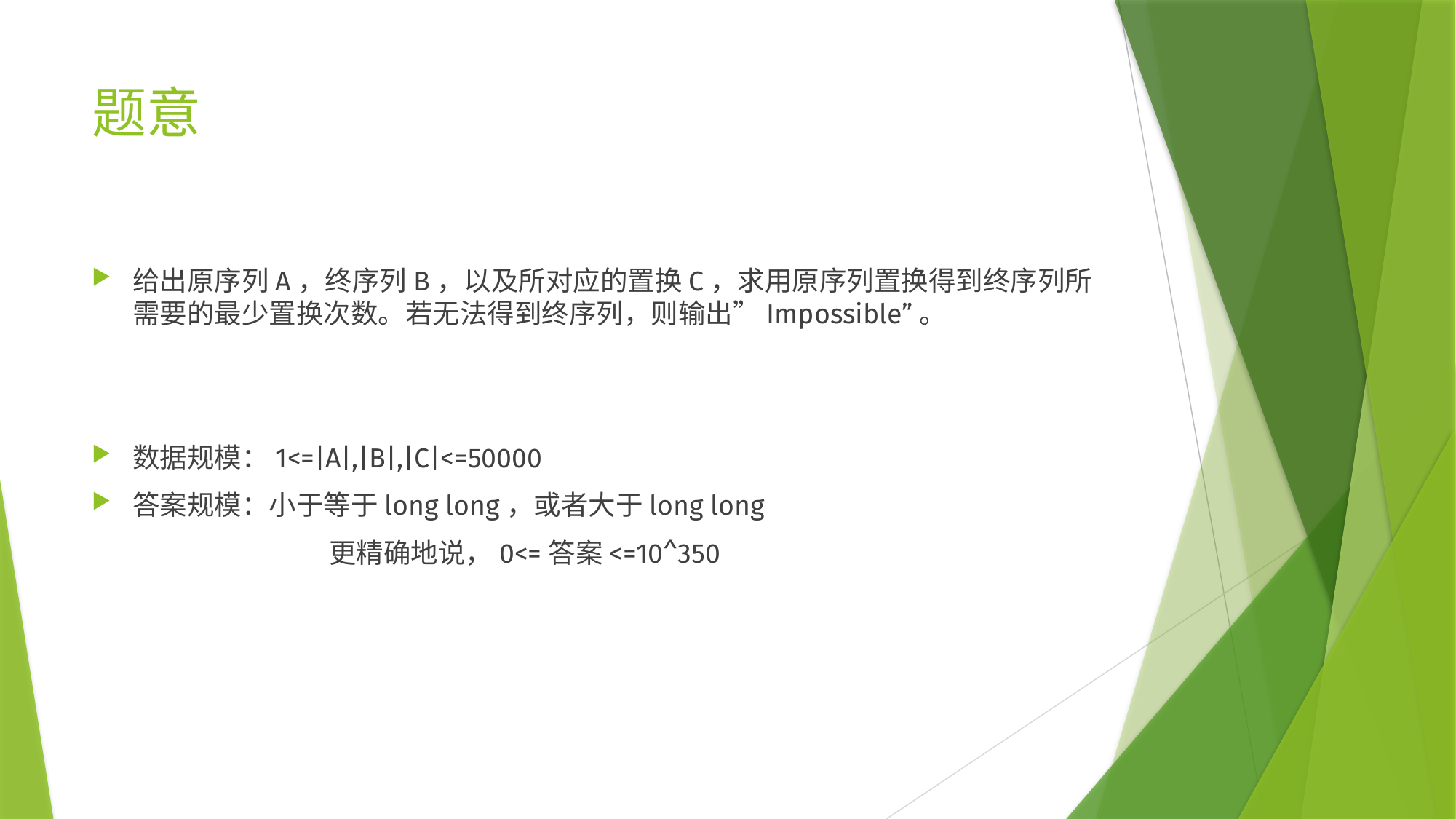

# 题意
给出原序列A，终序列B，以及所对应的置换C，求用原序列置换得到终序列所需要的最少置换次数。若无法得到终序列，则输出”Impossible”。

数据规模：1<=|A|,|B|,|C|<=50000
答案规模：小于等于long long，或者大于long long
		  更精确地说，0<=答案<=10^350